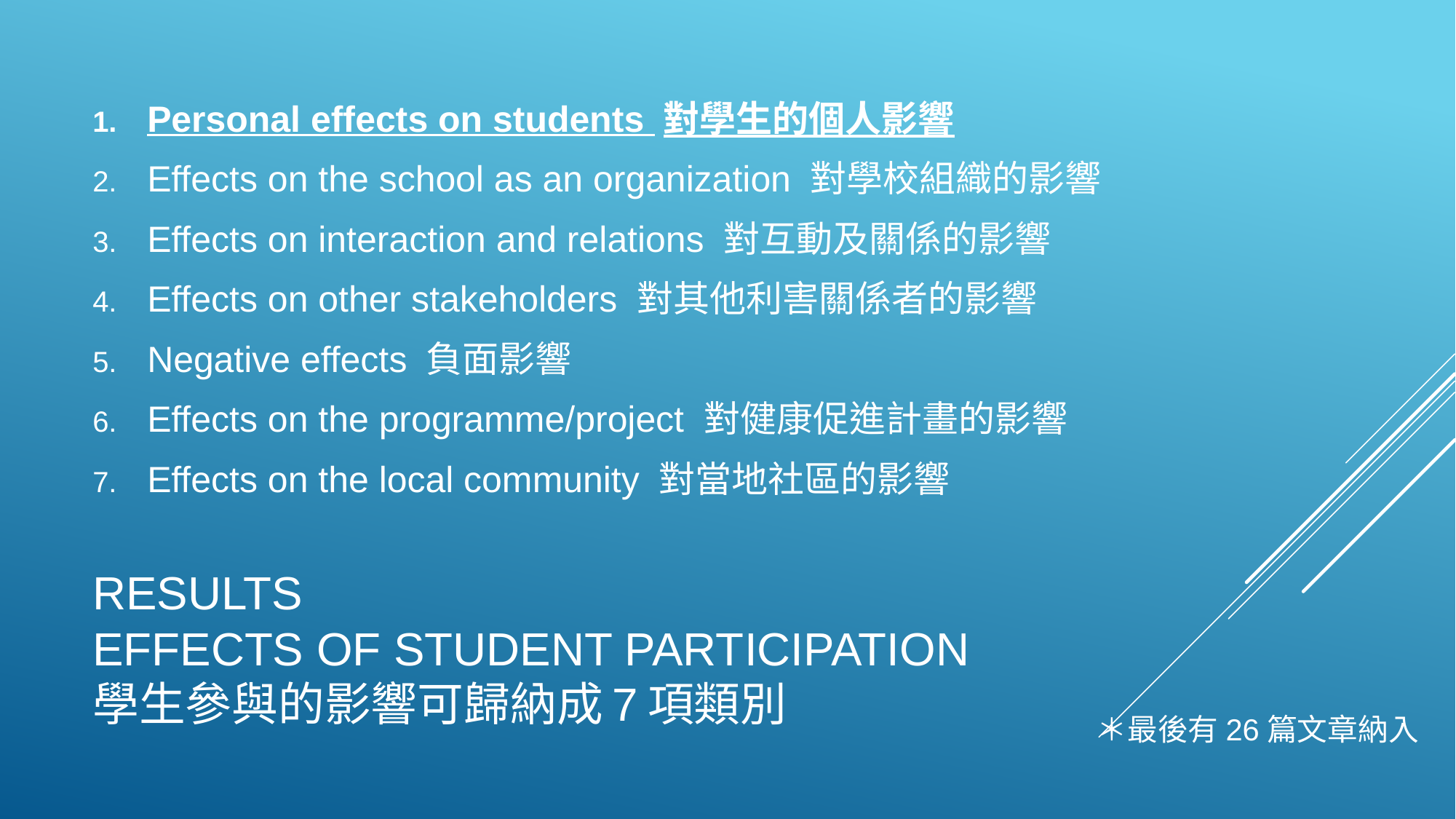

Personal effects on students 對學生的個人影響
Effects on the school as an organization 對學校組織的影響
Effects on interaction and relations 對互動及關係的影響
Effects on other stakeholders 對其他利害關係者的影響
Negative effects 負面影響
Effects on the programme/project 對健康促進計畫的影響
Effects on the local community 對當地社區的影響
# RESULTS Effects of student participation 學生參與的影響可歸納成7項類別
＊最後有26篇文章納入